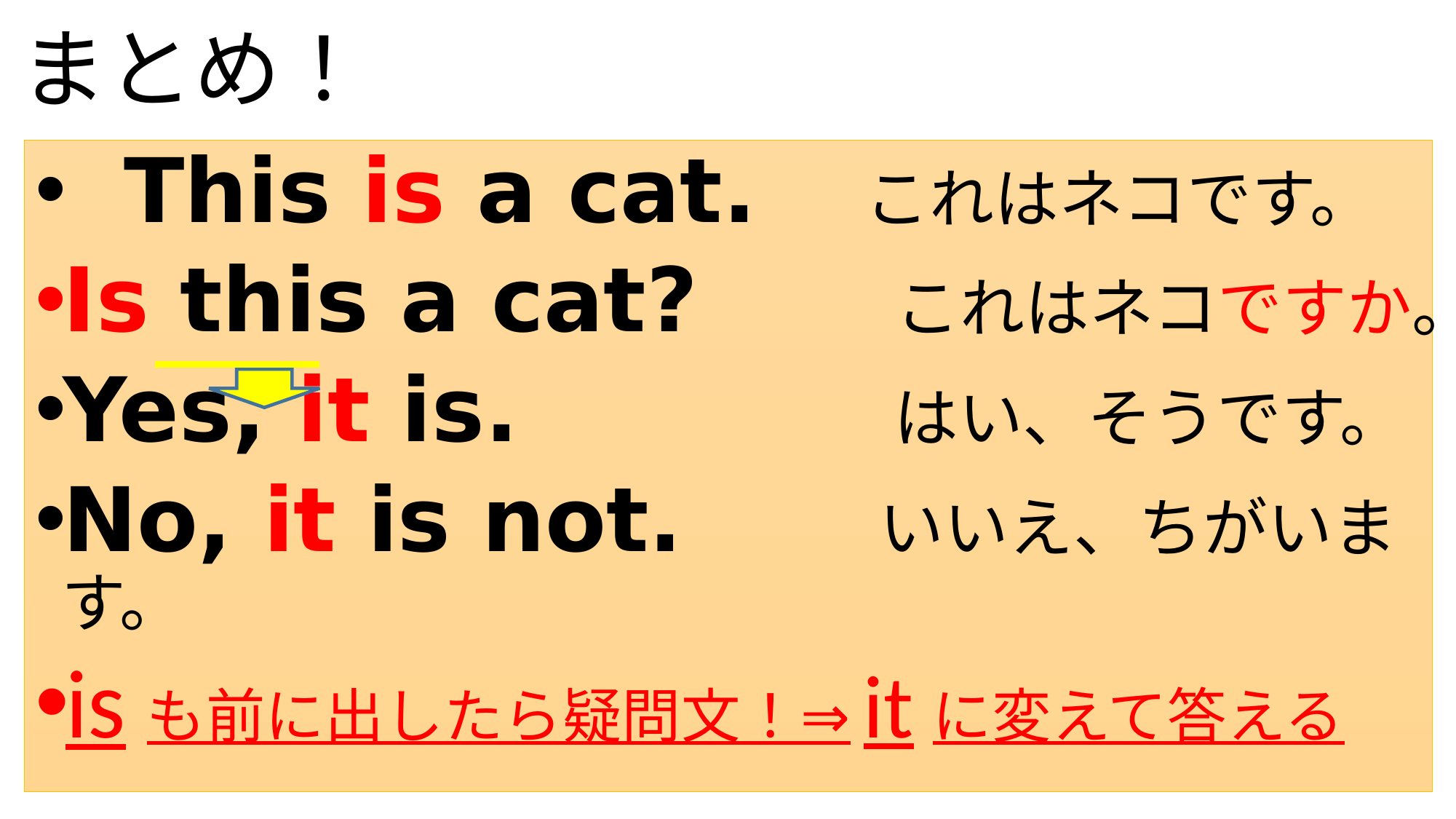

# まとめ！
   This is a cat.　これはネコです。
Is this a cat?　　これはネコですか。
Yes, it is.　　　　はい、そうです。
No, it is not.　　いいえ、ちがいます。
isも前に出したら疑問文！⇒itに変えて答える